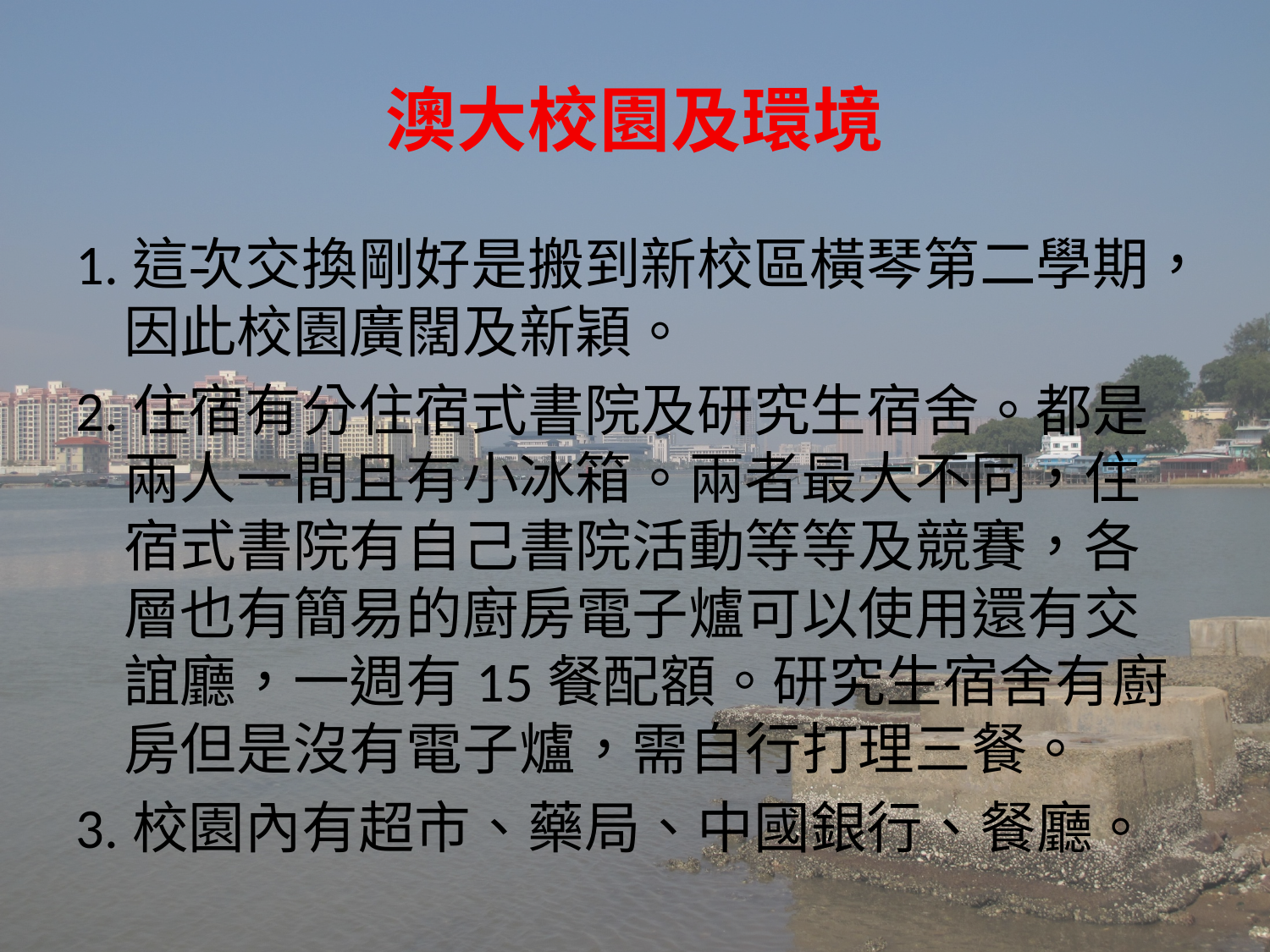

# 澳大校園及環境
1.這次交換剛好是搬到新校區橫琴第二學期，因此校園廣闊及新穎。
2.住宿有分住宿式書院及研究生宿舍。都是兩人一間且有小冰箱。兩者最大不同，住宿式書院有自己書院活動等等及競賽，各層也有簡易的廚房電子爐可以使用還有交誼廳，一週有15餐配額。研究生宿舍有廚房但是沒有電子爐，需自行打理三餐。
3.校園內有超市、藥局、中國銀行、餐廳。